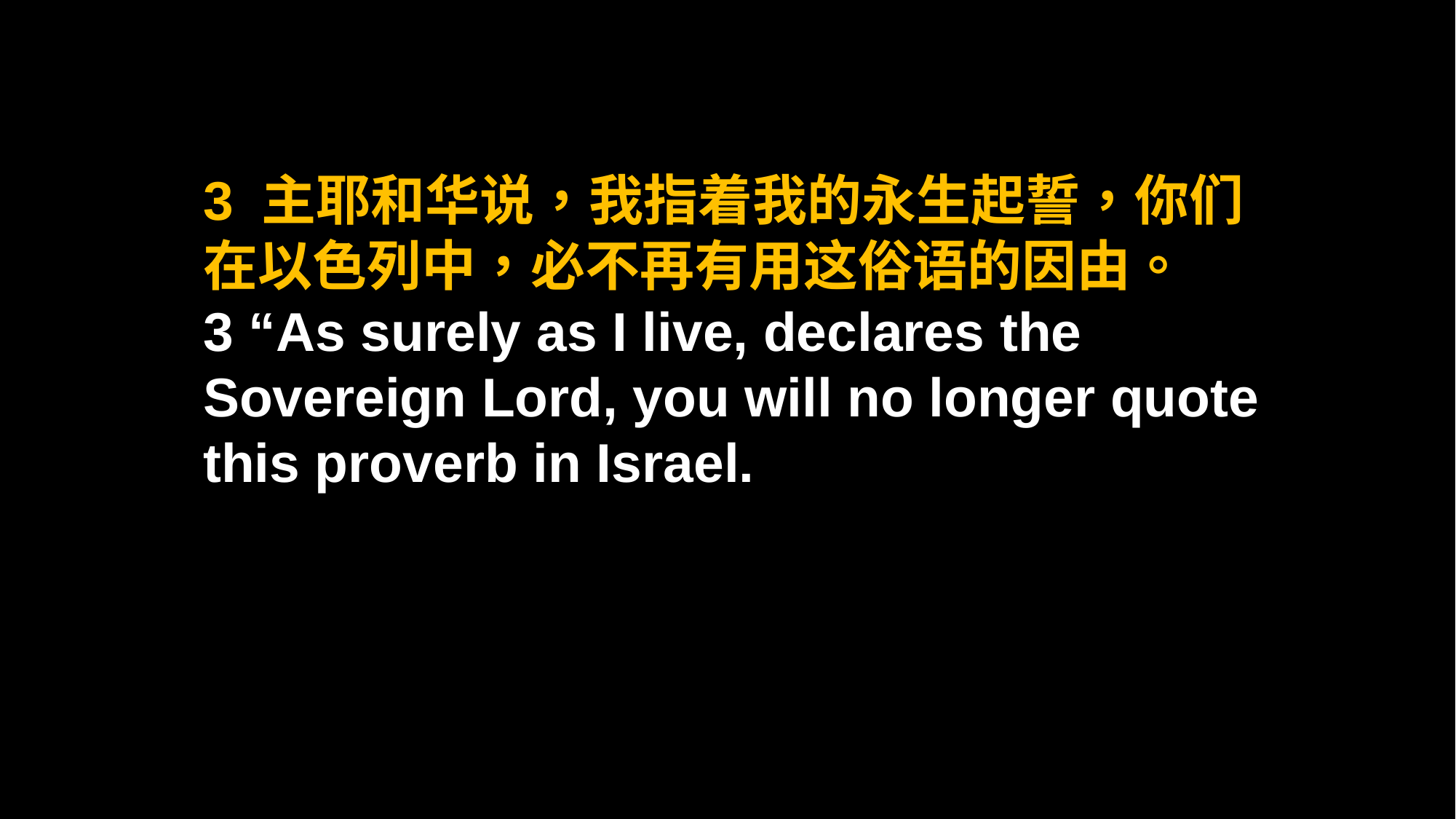

3 主耶和华说，我指着我的永生起誓，你们在以色列中，必不再有用这俗语的因由。
3 “As surely as I live, declares the Sovereign Lord, you will no longer quote this proverb in Israel.